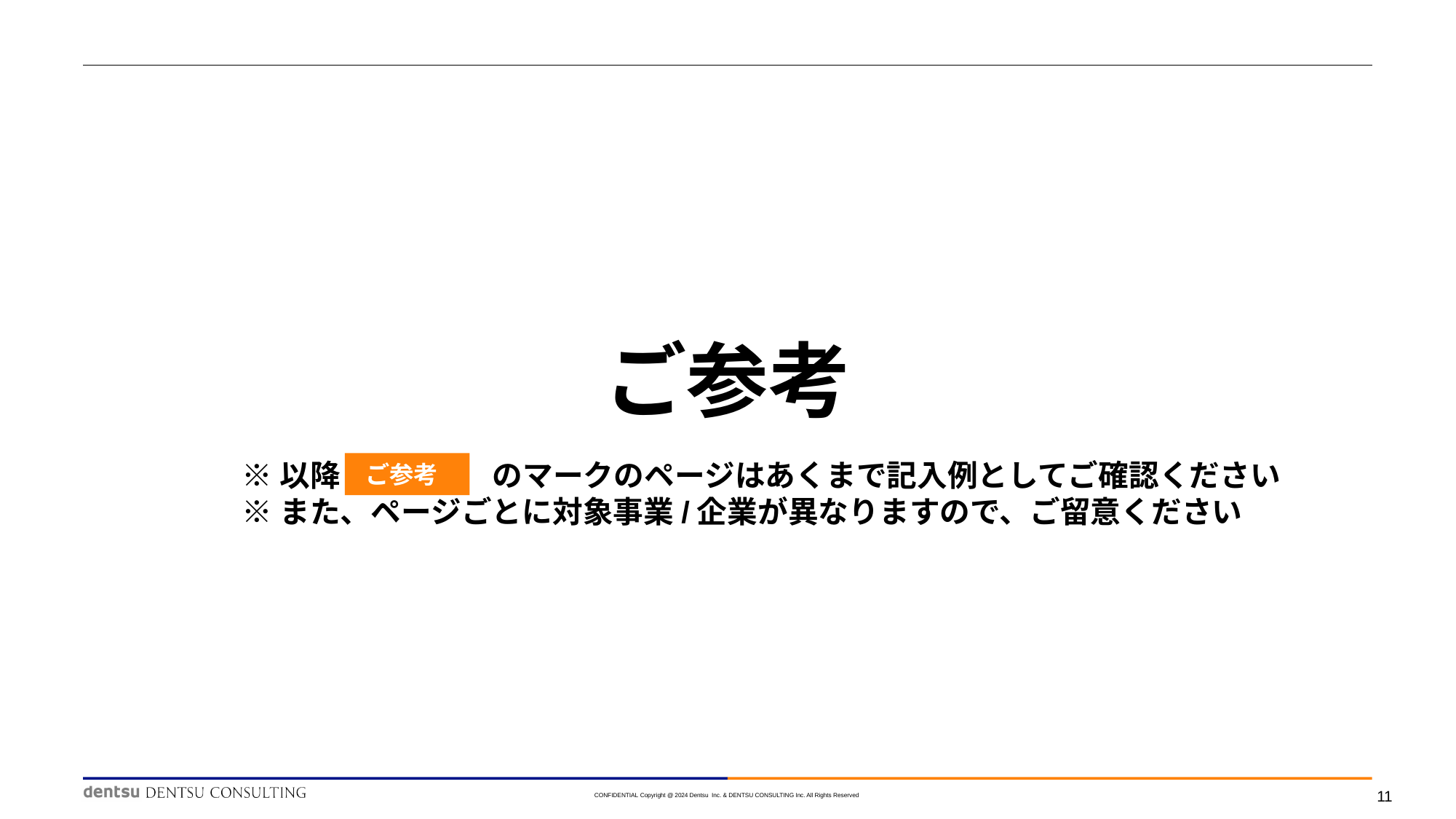

#
ご参考
※以降　　　　　のマークのページはあくまで記入例としてご確認ください
※また、ページごとに対象事業/企業が異なりますので、ご留意ください
ご参考